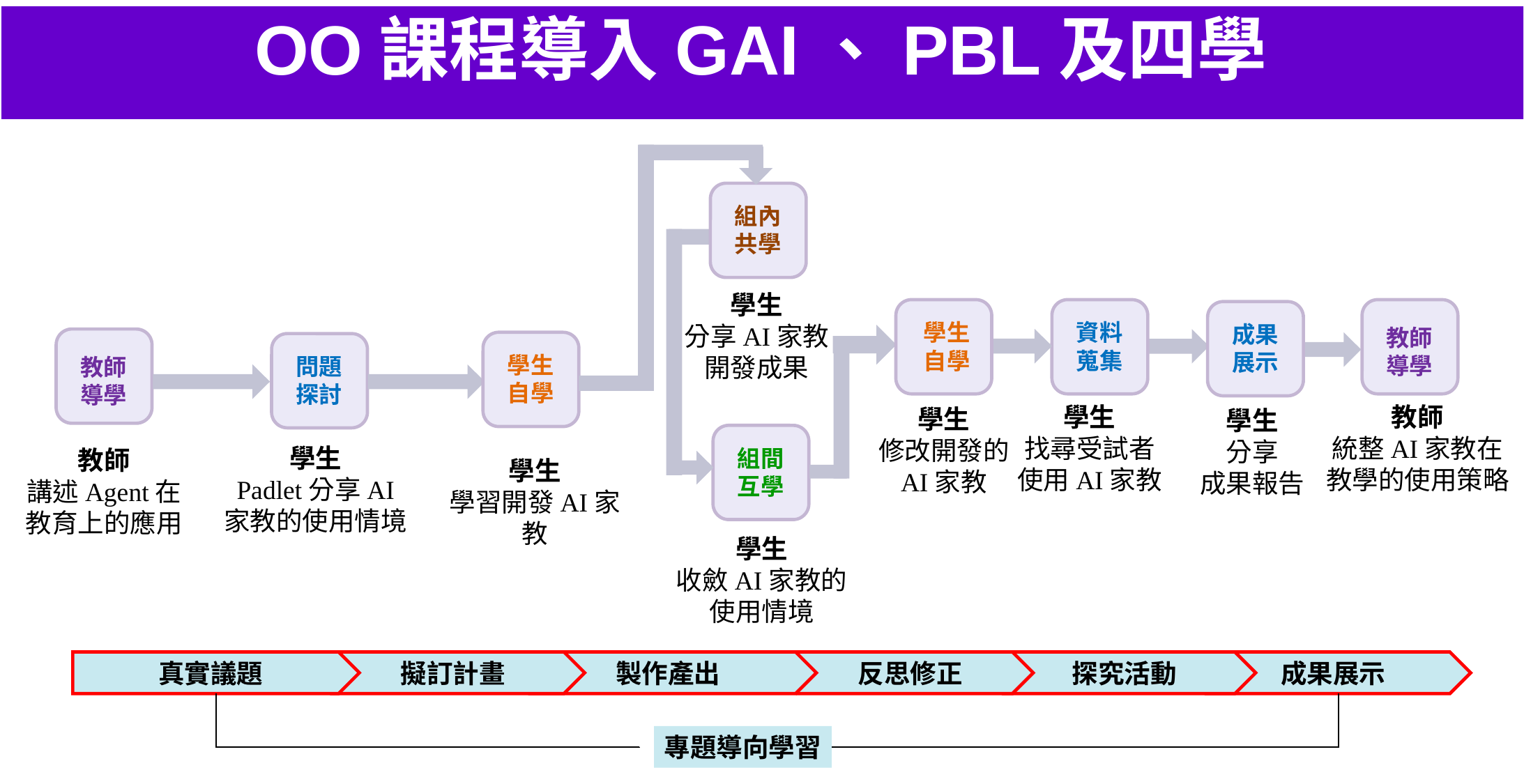

OO課程導入GAI、PBL及四學

組內共學

組間互學

教師導學

教師導學

資料
蒐集
成果
展示

問題探討

學生自學

學生自學
學生
分享AI家教
開發成果
學生
找尋受試者
使用AI家教
學生
修改開發的
AI家教
學生
Padlet分享AI
家教的使用情境
教師
講述Agent在教育上的應用
學生
學習開發AI家教
學生
收斂AI家教的
使用情境

教師
統整AI家教在
教學的使用策略
學生
分享
成果報告
真實議題
擬訂計畫
製作產出
反思修正
探究活動
成果展示
專題導向學習